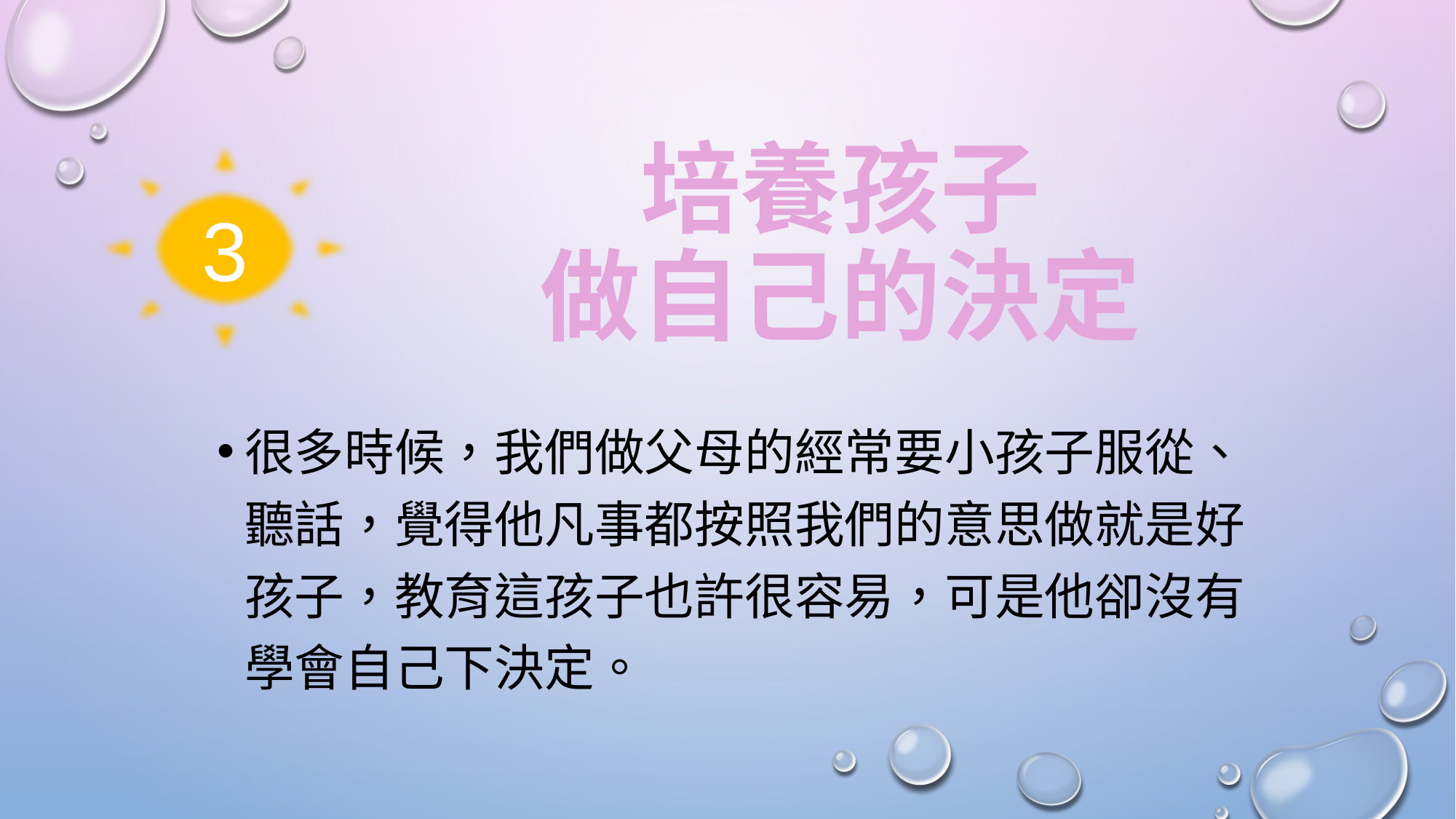

# 培養孩子 做自己的決定
3
很多時候，我們做父母的經常要小孩子服從、聽話，覺得他凡事都按照我們的意思做就是好孩子，教育這孩子也許很容易，可是他卻沒有學會自己下決定。